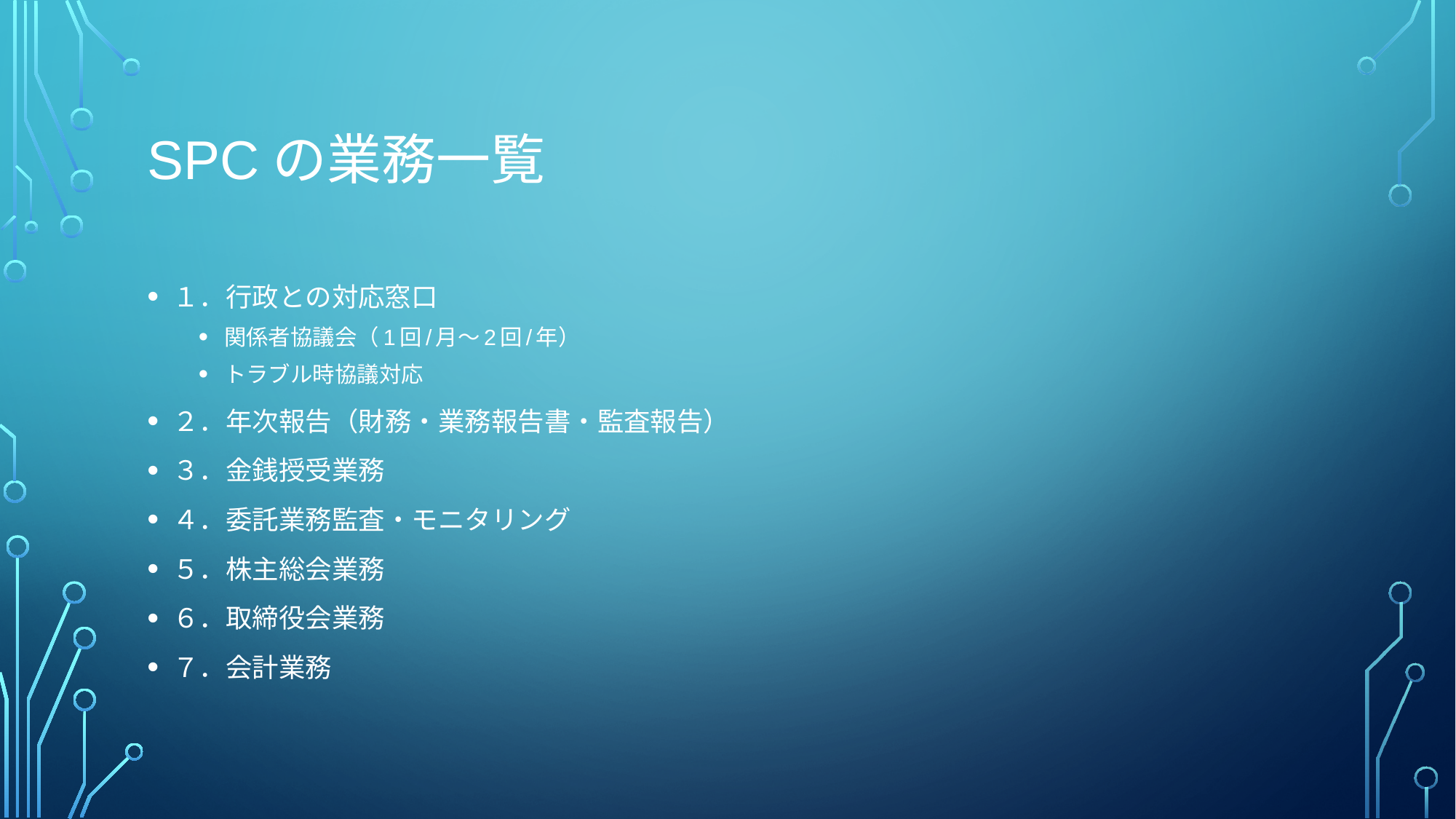

# SPCの業務一覧
１．行政との対応窓口
関係者協議会（1回/月～2回/年）
トラブル時協議対応
２．年次報告（財務・業務報告書・監査報告）
３．金銭授受業務
４．委託業務監査・モニタリング
５．株主総会業務
６．取締役会業務
７．会計業務